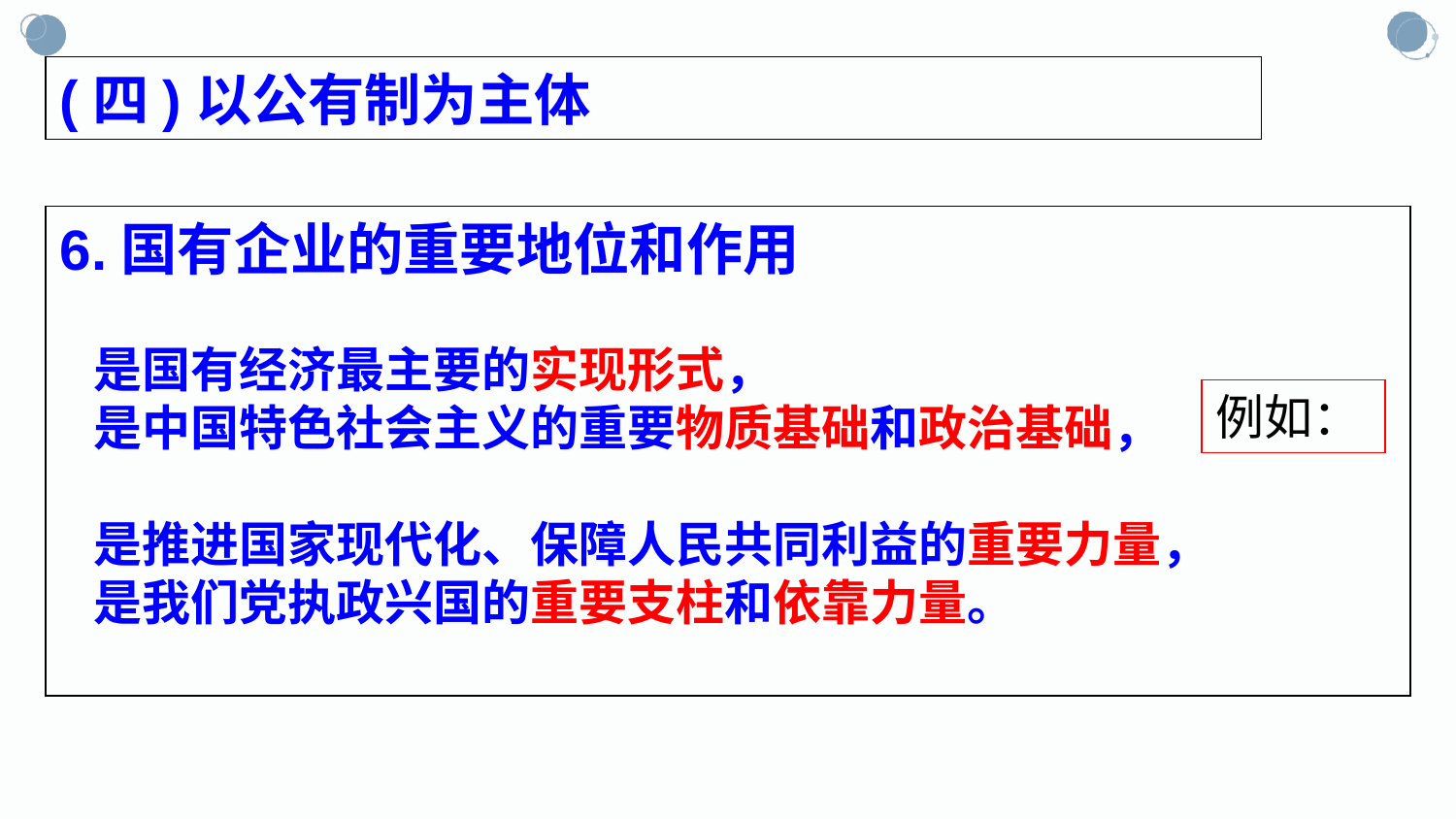

(四)以公有制为主体
6.国有企业的重要地位和作用

  是国有经济最主要的实现形式，
  是中国特色社会主义的重要物质基础和政治基础，

  是推进国家现代化、保障人民共同利益的重要力量，
  是我们党执政兴国的重要支柱和依靠力量。

例如：